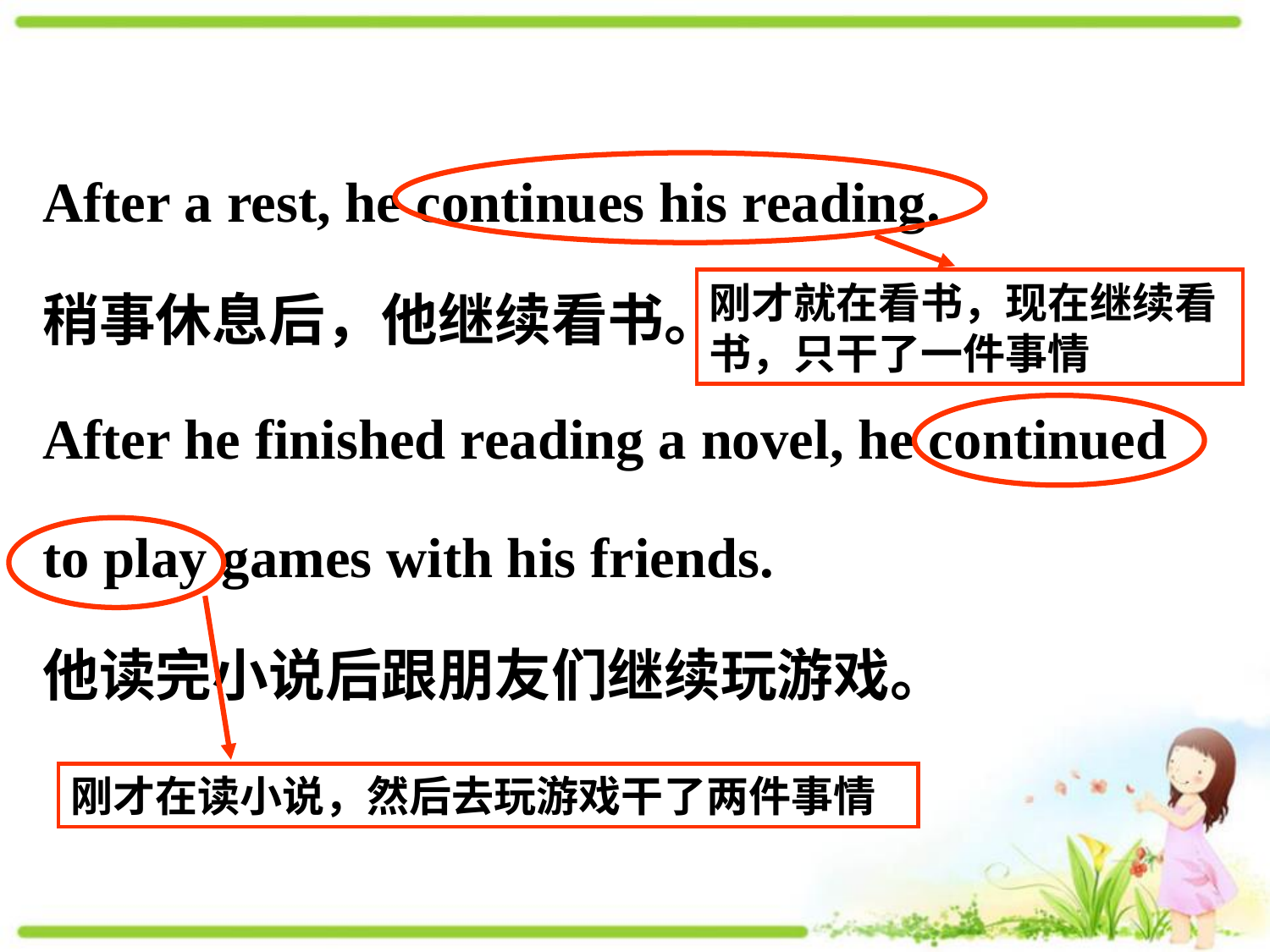

After a rest, he continues his reading.
稍事休息后，他继续看书。
After he finished reading a novel, he continued
to play games with his friends.
他读完小说后跟朋友们继续玩游戏。

刚才就在看书，现在继续看书，只干了一件事情

刚才在读小说，然后去玩游戏干了两件事情